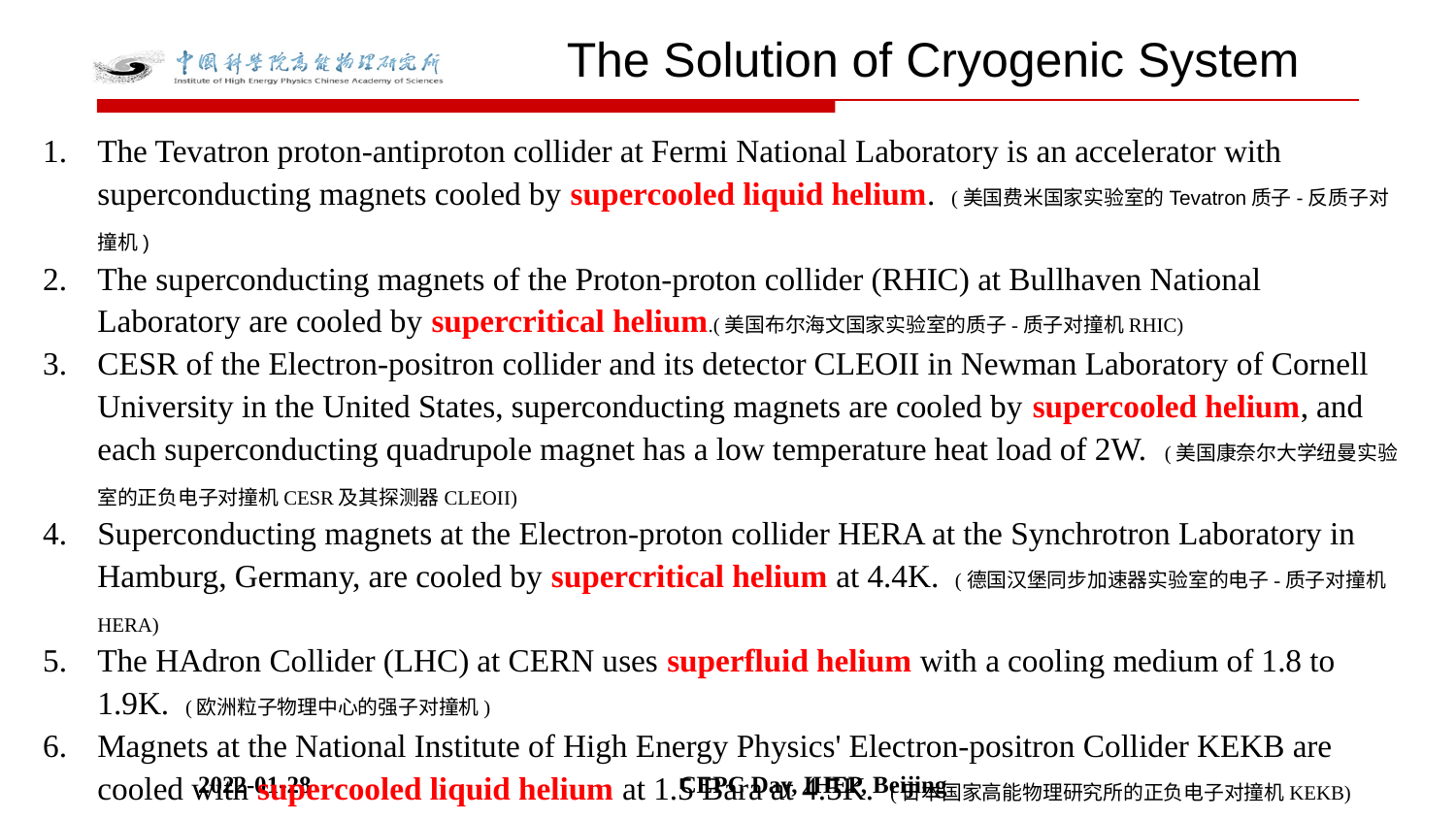

The Solution of Cryogenic System
The Tevatron proton-antiproton collider at Fermi National Laboratory is an accelerator with superconducting magnets cooled by supercooled liquid helium.  (美国费米国家实验室的Tevatron质子-反质子对撞机)
The superconducting magnets of the Proton-proton collider (RHIC) at Bullhaven National Laboratory are cooled by supercritical helium.(美国布尔海文国家实验室的质子-质子对撞机RHIC)
CESR of the Electron-positron collider and its detector CLEOII in Newman Laboratory of Cornell University in the United States, superconducting magnets are cooled by supercooled helium, and each superconducting quadrupole magnet has a low temperature heat load of 2W.  (美国康奈尔大学纽曼实验室的正负电子对撞机CESR及其探测器CLEOII)
Superconducting magnets at the Electron-proton collider HERA at the Synchrotron Laboratory in Hamburg, Germany, are cooled by supercritical helium at 4.4K.  (德国汉堡同步加速器实验室的电子-质子对撞机HERA)
The HAdron Collider (LHC) at CERN uses superfluid helium with a cooling medium of 1.8 to 1.9K.  (欧洲粒子物理中心的强子对撞机)
Magnets at the National Institute of High Energy Physics' Electron-positron Collider KEKB are cooled with supercooled liquid helium at 1.5 Bara at 4.5K.  (日本国家高能物理研究所的正负电子对撞机KEKB)
2022-01-28
CEPC Day, IHEP, Beijing